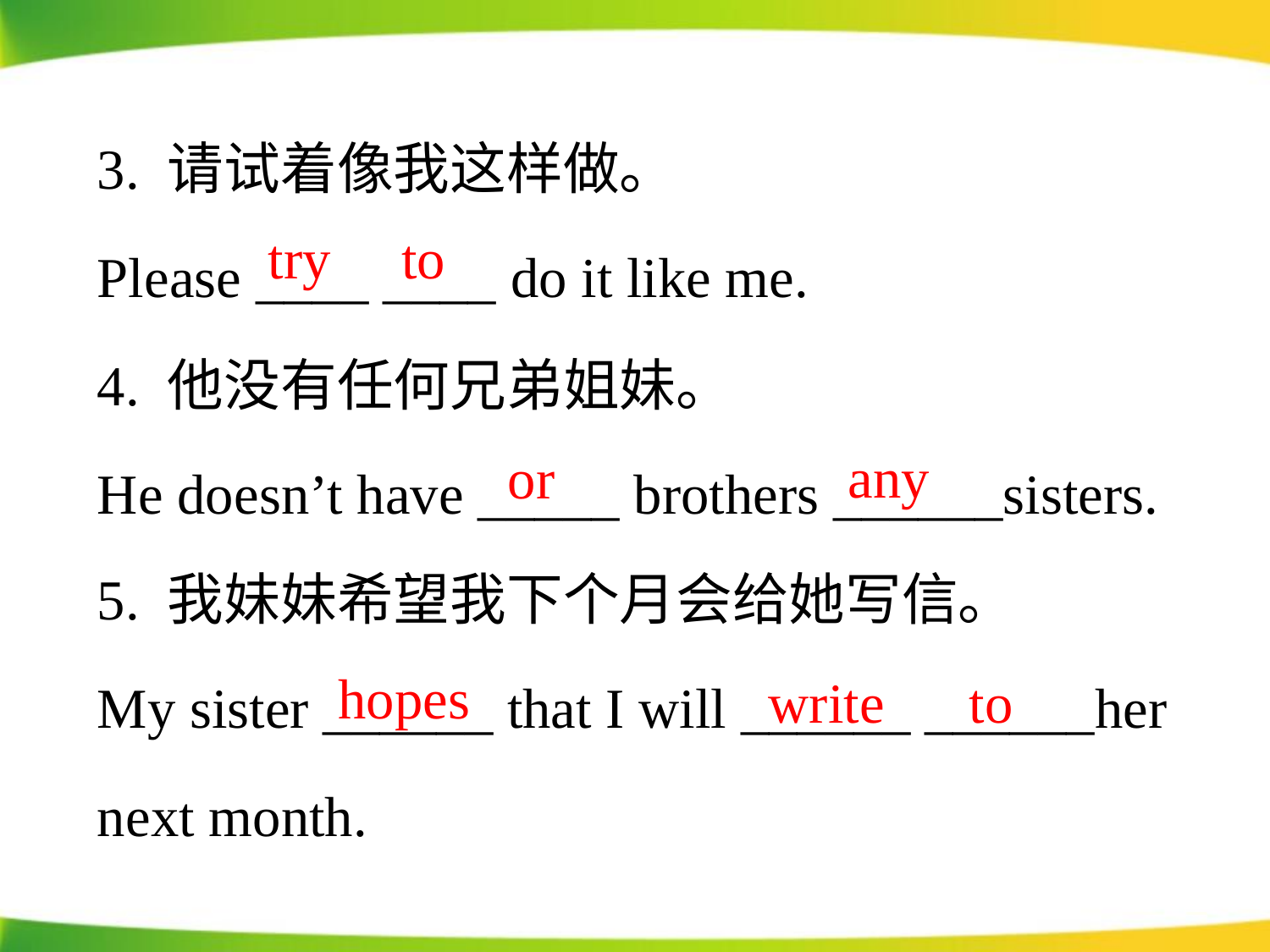

3. 请试着像我这样做。
Please ____ ____ do it like me.
4. 他没有任何兄弟姐妹。
He doesn’t have _____ brothers ______sisters.
try     to
any
or
5. 我妹妹希望我下个月会给她写信。
My sister ______ that I will ______ ______her next month.
hopes
write      to